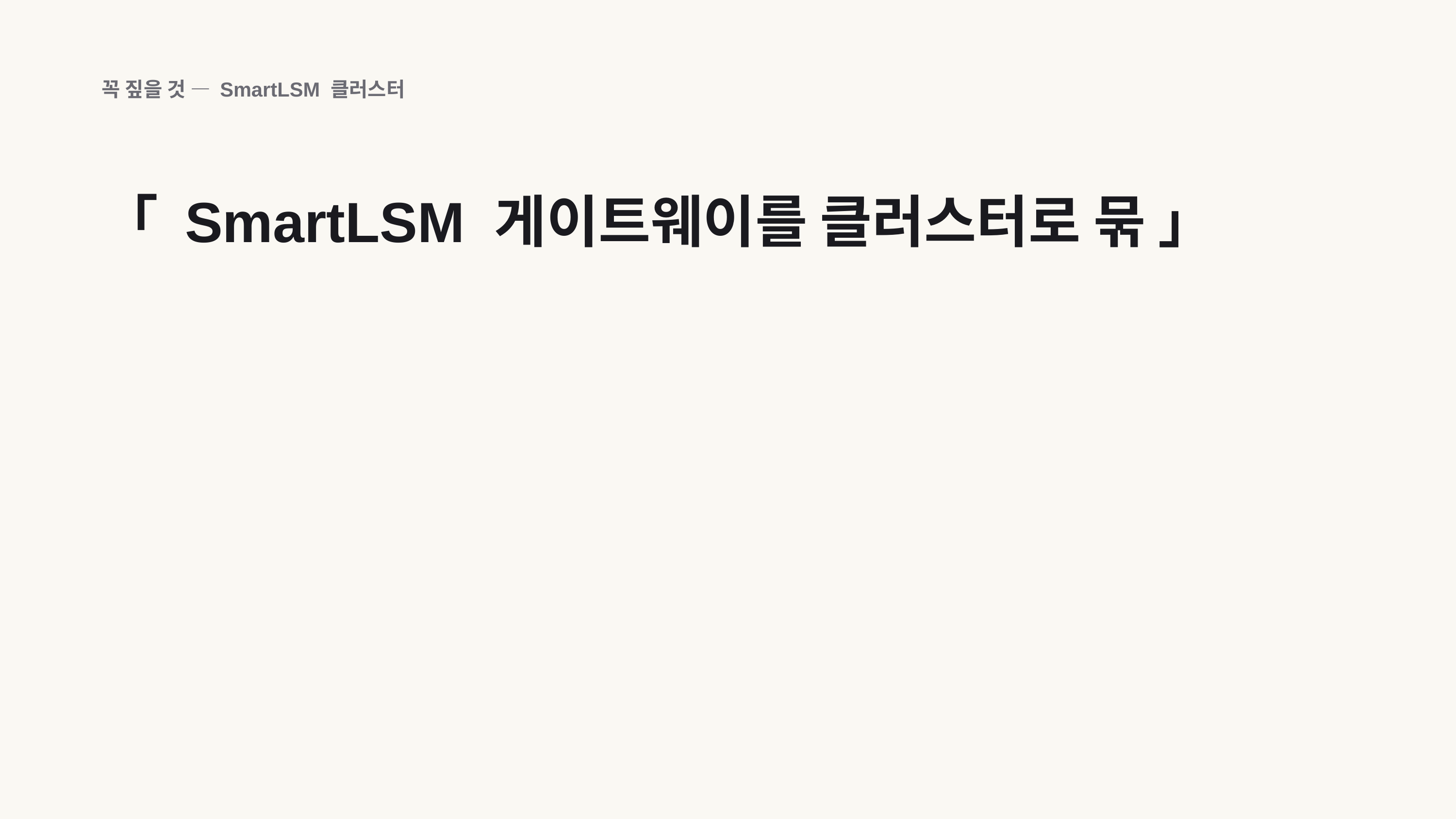

꼭 짚을 것 — SmartLSM 클러스터
「 SmartLSM 게이트웨이를 클러스터로 묶 」